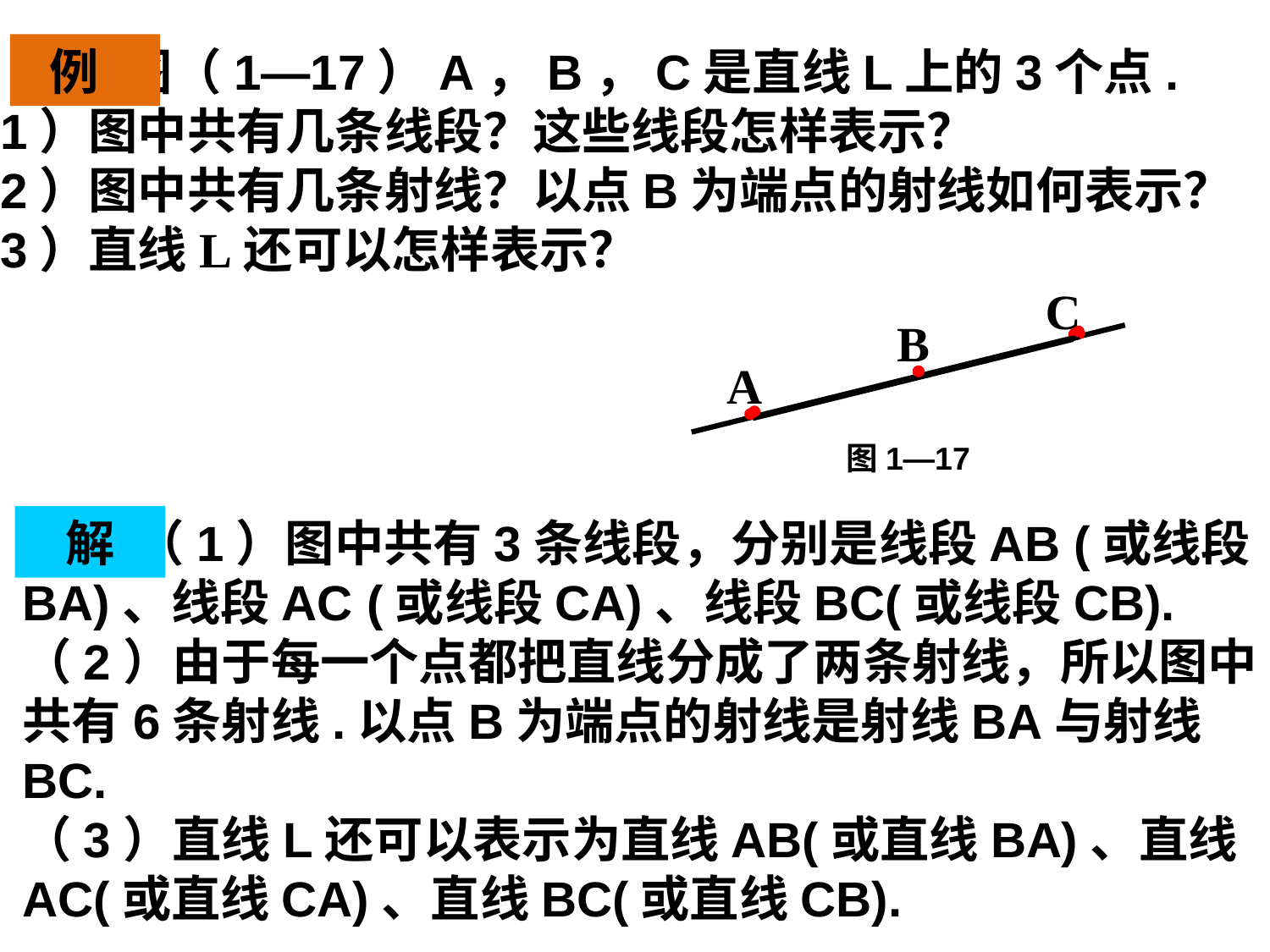

如图（1—17）A，B，C是直线L上的3个点.
（1）图中共有几条线段？这些线段怎样表示？
（2）图中共有几条射线？以点B为端点的射线如何表示？
（3）直线L还可以怎样表示？
例
C
B

A

图1—17
         （1）图中共有3条线段，分别是线段AB (或线段BA)、线段AC (或线段CA)、线段BC(或线段CB).
（2）由于每一个点都把直线分成了两条射线，所以图中 共有6条射线.以点B为端点的射线是射线BA与射线BC.
（3）直线L还可以表示为直线AB(或直线BA)、直线AC(或直线CA)、直线BC(或直线CB).
 解